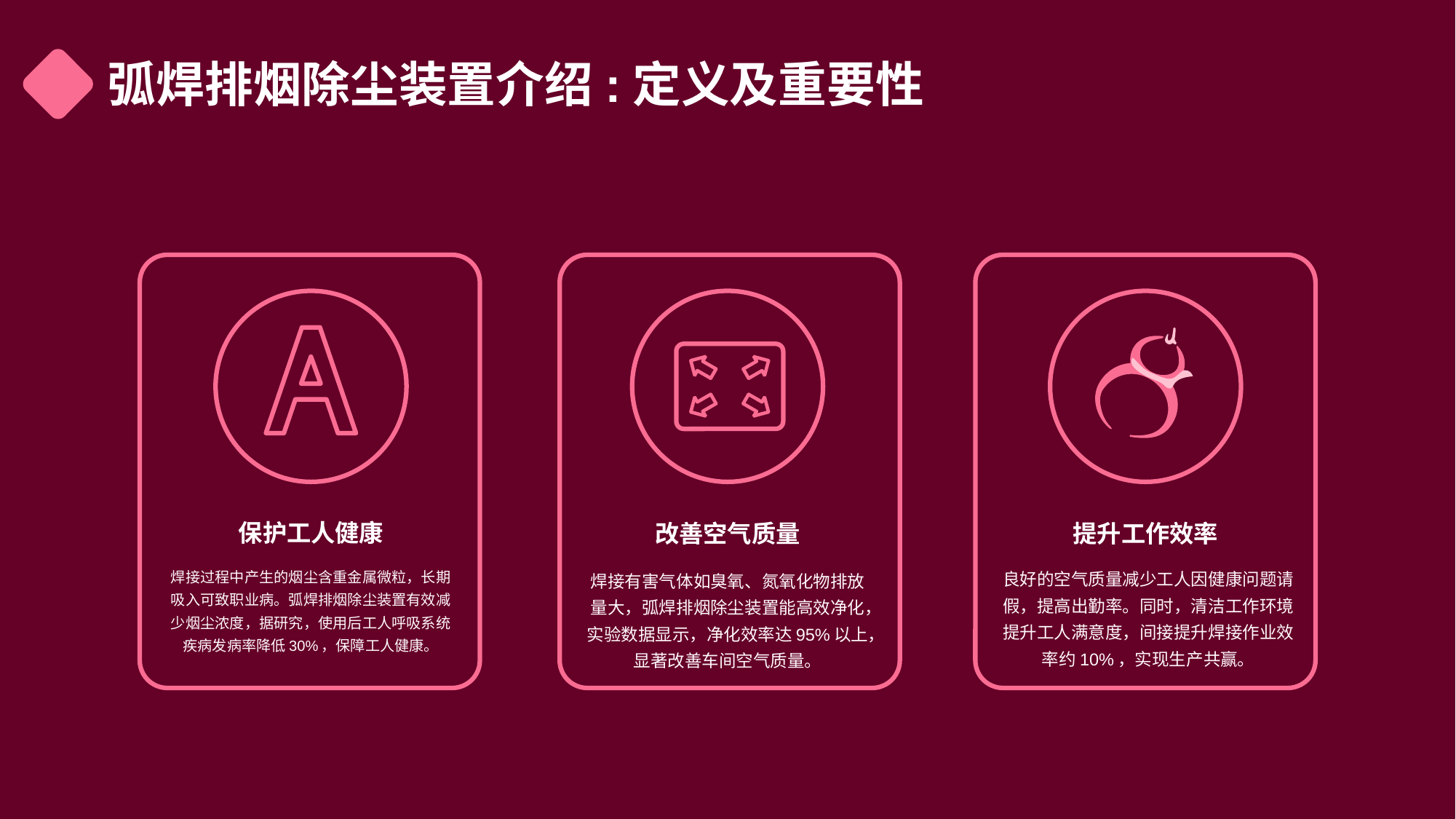

弧焊排烟除尘装置介绍:定义及重要性

保护工人健康
改善空气质量
提升工作效率
焊接过程中产生的烟尘含重金属微粒，长期吸入可致职业病。弧焊排烟除尘装置有效减少烟尘浓度，据研究，使用后工人呼吸系统疾病发病率降低30%，保障工人健康。
良好的空气质量减少工人因健康问题请假，提高出勤率。同时，清洁工作环境提升工人满意度，间接提升焊接作业效率约10%，实现生产共赢。
焊接有害气体如臭氧、氮氧化物排放量大，弧焊排烟除尘装置能高效净化，实验数据显示，净化效率达95%以上，显著改善车间空气质量。